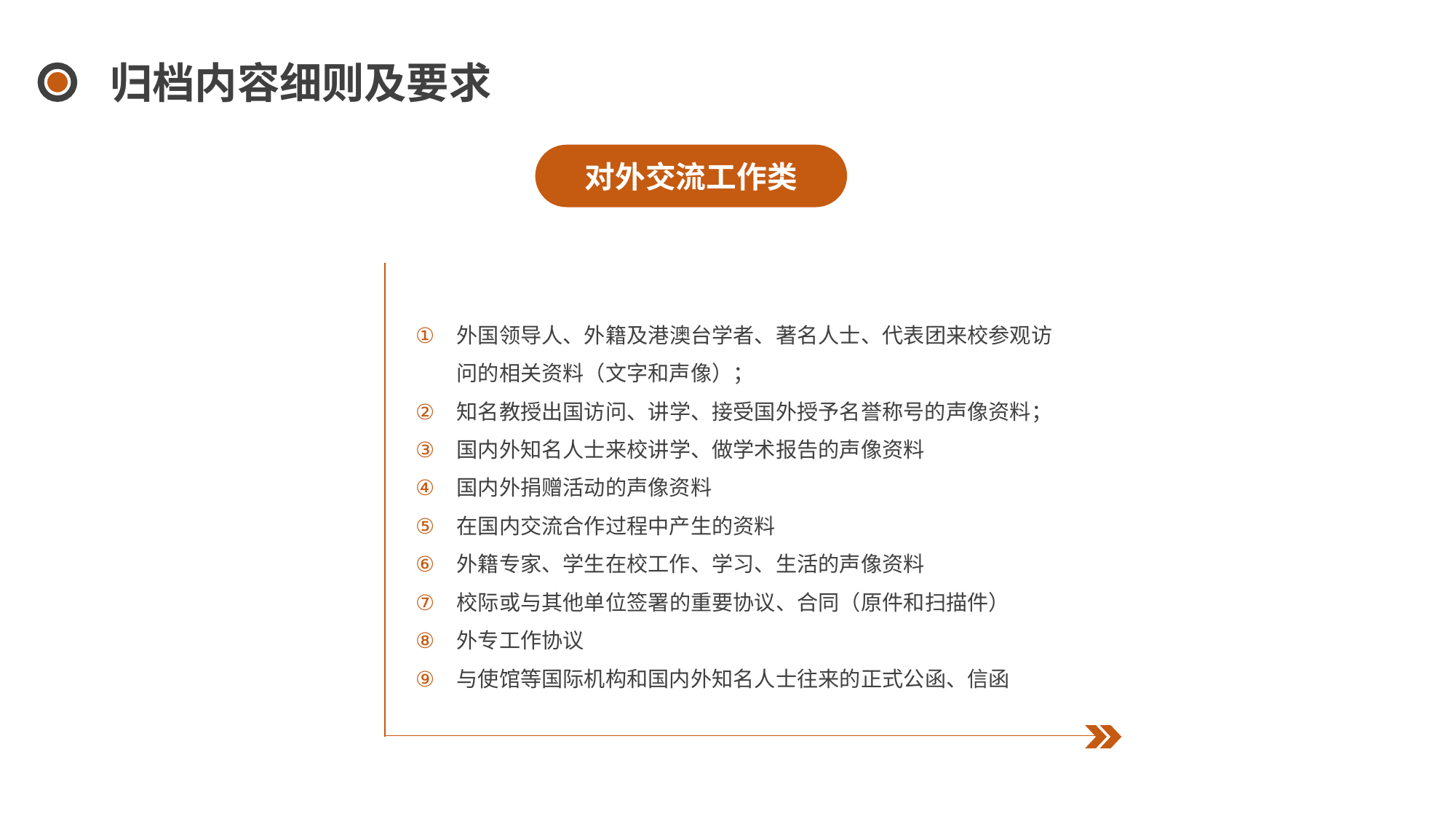

归档内容细则及要求

对外交流工作类
外国领导人、外籍及港澳台学者、著名人士、代表团来校参观访问的相关资料（文字和声像）；
知名教授出国访问、讲学、接受国外授予名誉称号的声像资料；
国内外知名人士来校讲学、做学术报告的声像资料
国内外捐赠活动的声像资料
在国内交流合作过程中产生的资料
外籍专家、学生在校工作、学习、生活的声像资料
校际或与其他单位签署的重要协议、合同（原件和扫描件）
外专工作协议
与使馆等国际机构和国内外知名人士往来的正式公函、信函